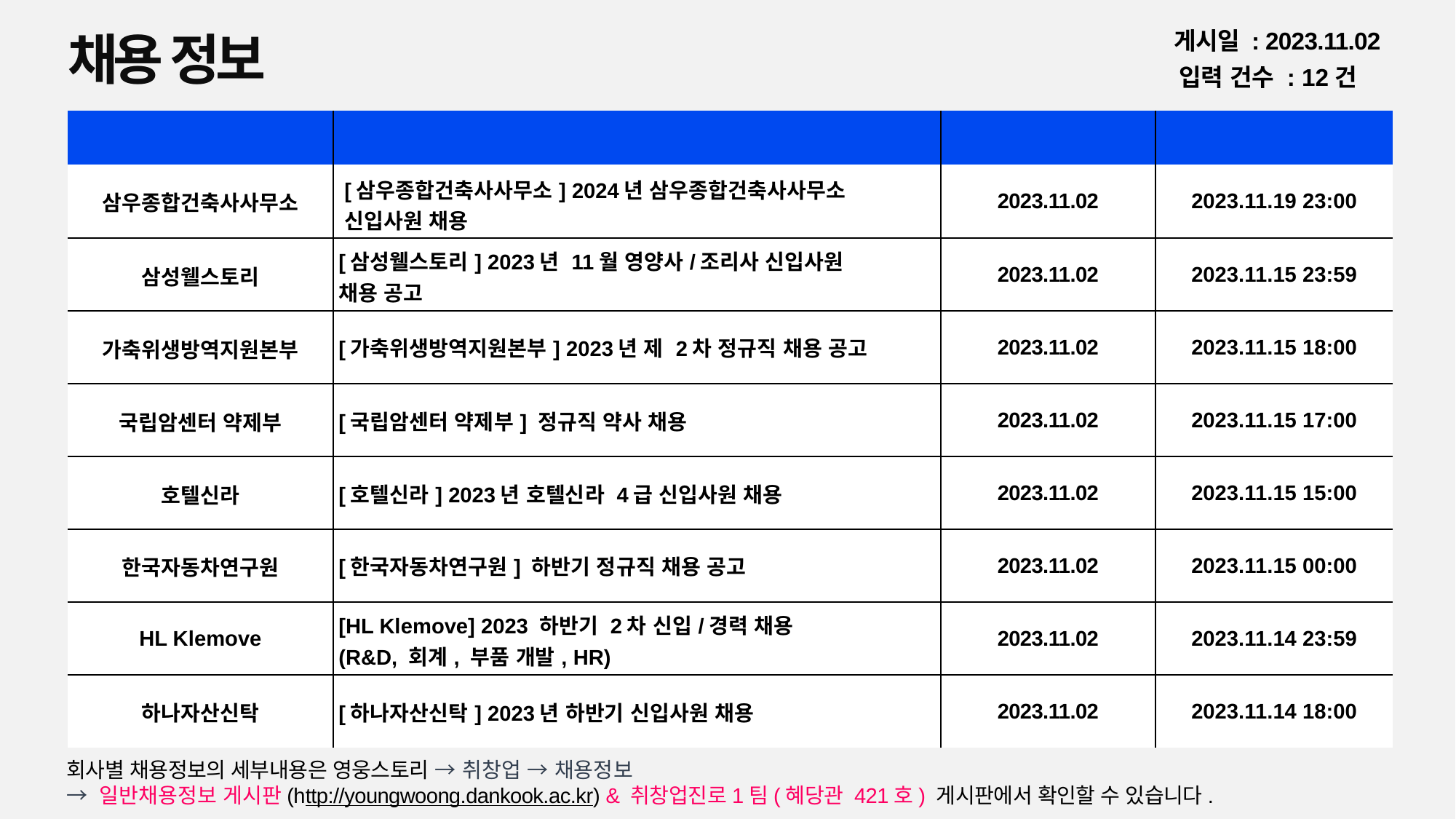

채용 정보
게시일 : 2023.11.02
입력 건수 : 12건
| 회사명 | 공고명 | 등록일 | 마감일 |
| --- | --- | --- | --- |
| 삼우종합건축사사무소 | [삼우종합건축사사무소] 2024년 삼우종합건축사사무소 신입사원 채용 | 2023.11.02 | 2023.11.19 23:00 |
| 삼성웰스토리 | [삼성웰스토리] 2023년 11월 영양사/조리사 신입사원 채용 공고 | 2023.11.02 | 2023.11.15 23:59 |
| 가축위생방역지원본부 | [가축위생방역지원본부] 2023년 제 2차 정규직 채용 공고 | 2023.11.02 | 2023.11.15 18:00 |
| 국립암센터 약제부 | [국립암센터 약제부] 정규직 약사 채용 | 2023.11.02 | 2023.11.15 17:00 |
| 호텔신라 | [호텔신라] 2023년 호텔신라 4급 신입사원 채용 | 2023.11.02 | 2023.11.15 15:00 |
| 한국자동차연구원 | [한국자동차연구원] 하반기 정규직 채용 공고 | 2023.11.02 | 2023.11.15 00:00 |
| HL Klemove | [HL Klemove] 2023 하반기 2차 신입/경력 채용 (R&D, 회계, 부품 개발, HR) | 2023.11.02 | 2023.11.14 23:59 |
| 하나자산신탁 | [하나자산신탁] 2023년 하반기 신입사원 채용 | 2023.11.02 | 2023.11.14 18:00 |
회사별 채용정보의 세부내용은 영웅스토리 → 취창업 → 채용정보
→ 일반채용정보 게시판(http://youngwoong.dankook.ac.kr) & 취창업진로1팀(혜당관 421호) 게시판에서 확인할 수 있습니다.